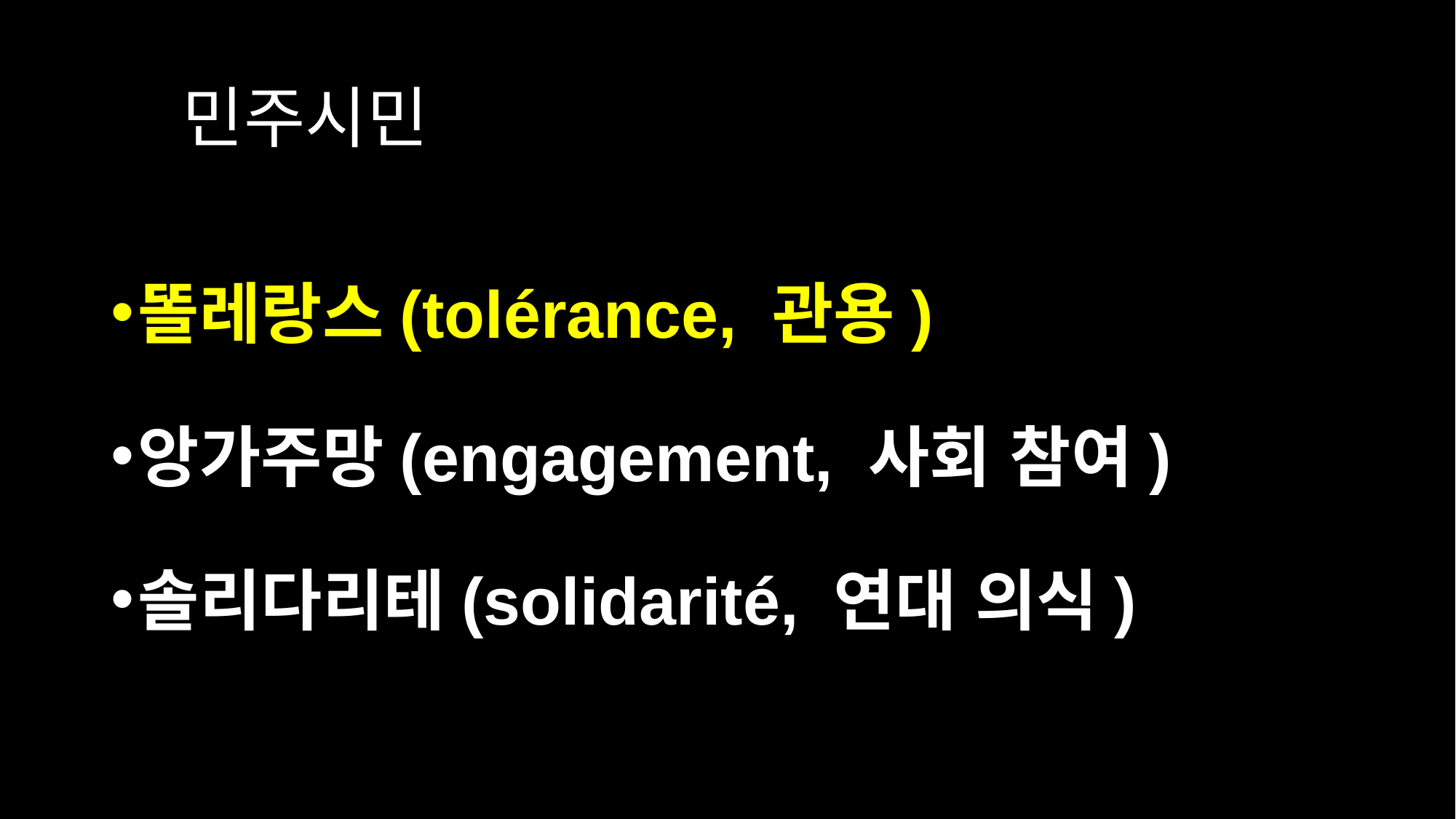

# 프랑스지식인 3대 덕목
민주시민
똘레랑스(tolérance, 관용)
앙가주망(engagement, 사회 참여)
솔리다리테(solidarité, 연대 의식)